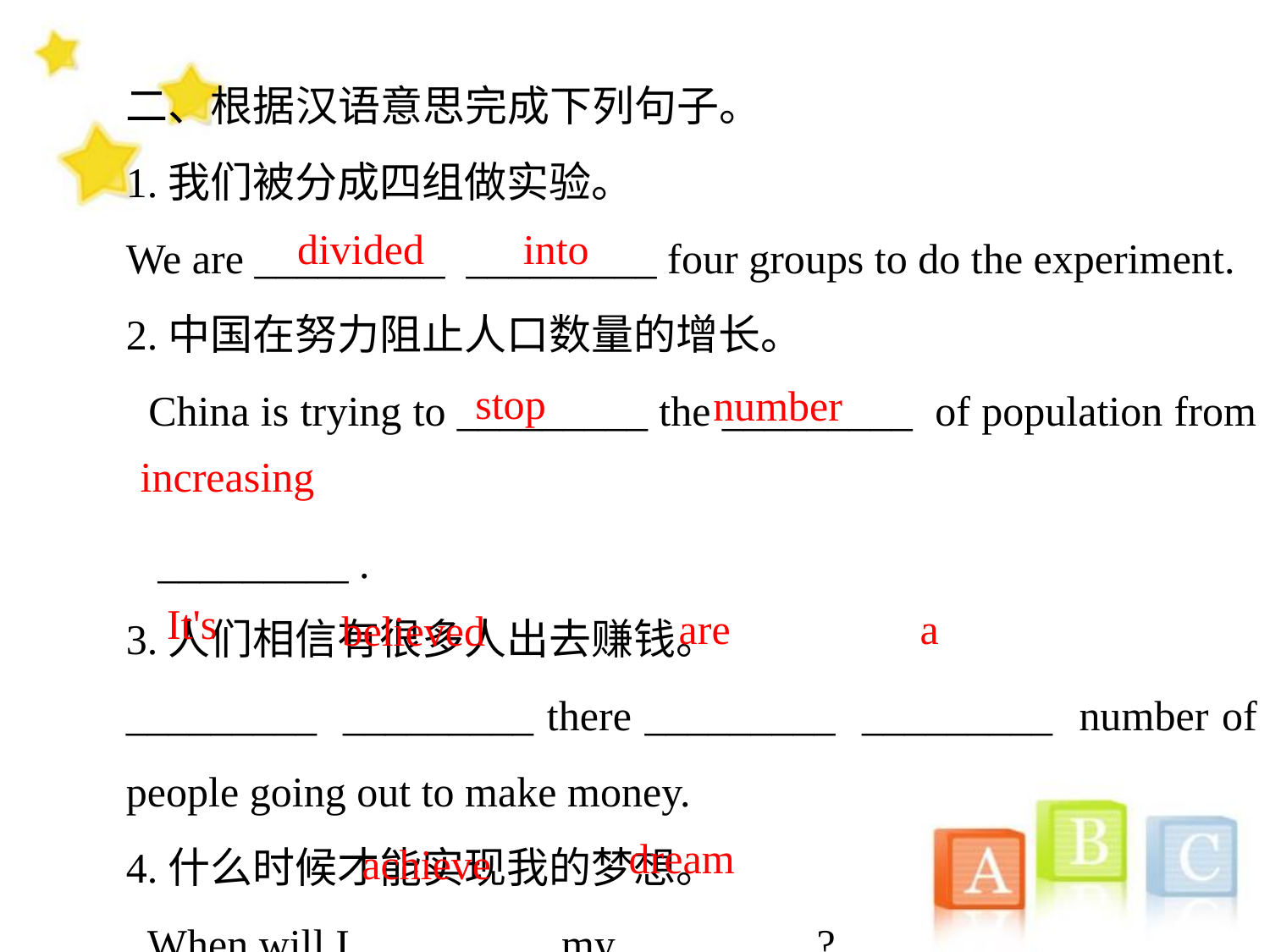

二、根据汉语意思完成下列句子。
1.我们被分成四组做实验。
We are _________  _________ four groups to do the experiment.
2.中国在努力阻止人口数量的增长。
  China is trying to _________ the _________  of population from
   _________ .
3.人们相信有很多人出去赚钱。
_________  _________ there _________  _________  number of people going out to make money.
4.什么时候才能实现我的梦想。
  When will I _________ my _________?
divided
into
stop
number
increasing
It's
are
a
believed
dream
achieve